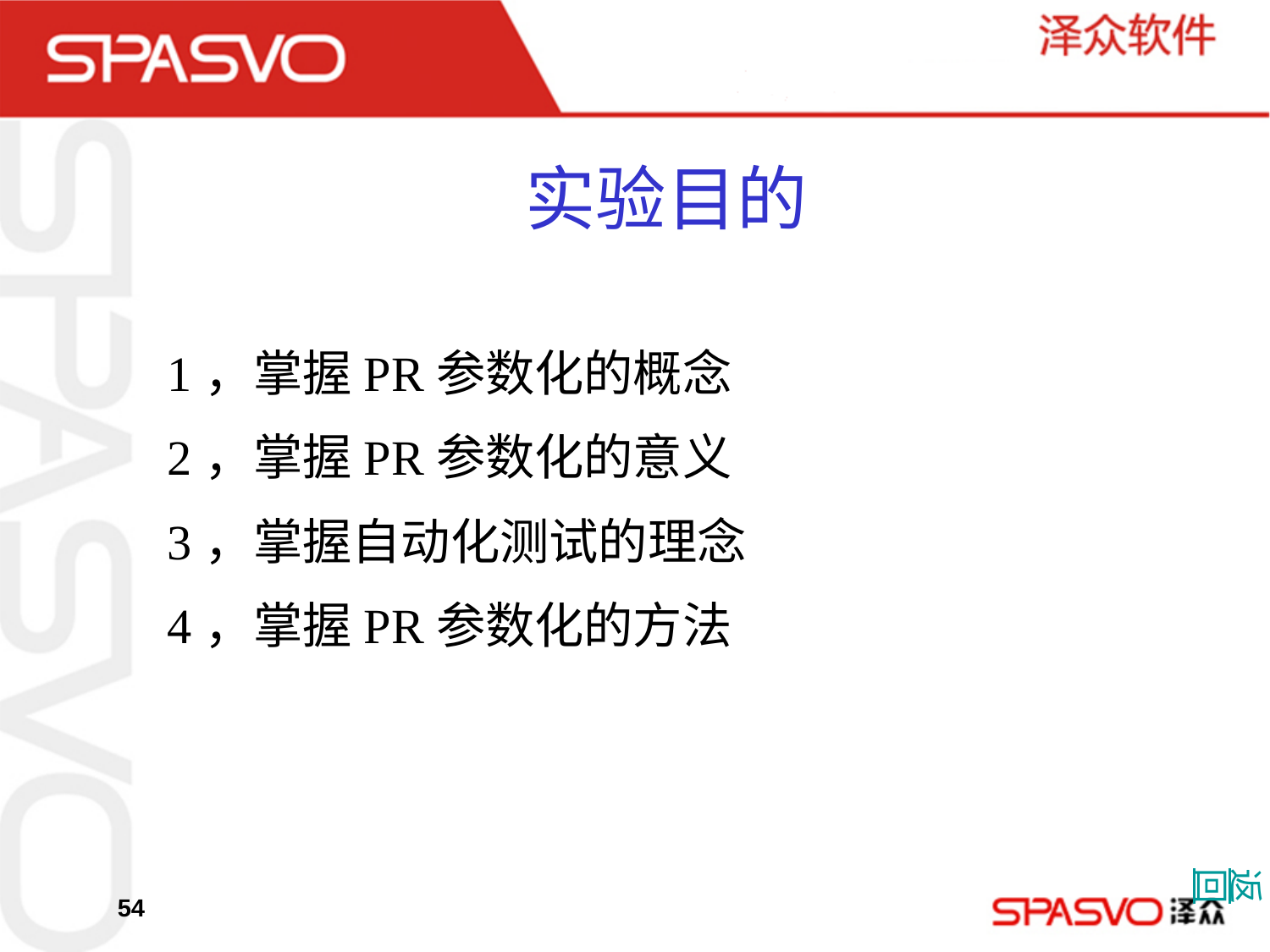

# 实验目的

1，掌握PR参数化的概念
2，掌握PR参数化的意义
3，掌握自动化测试的理念
4，掌握PR参数化的方法
返回
54